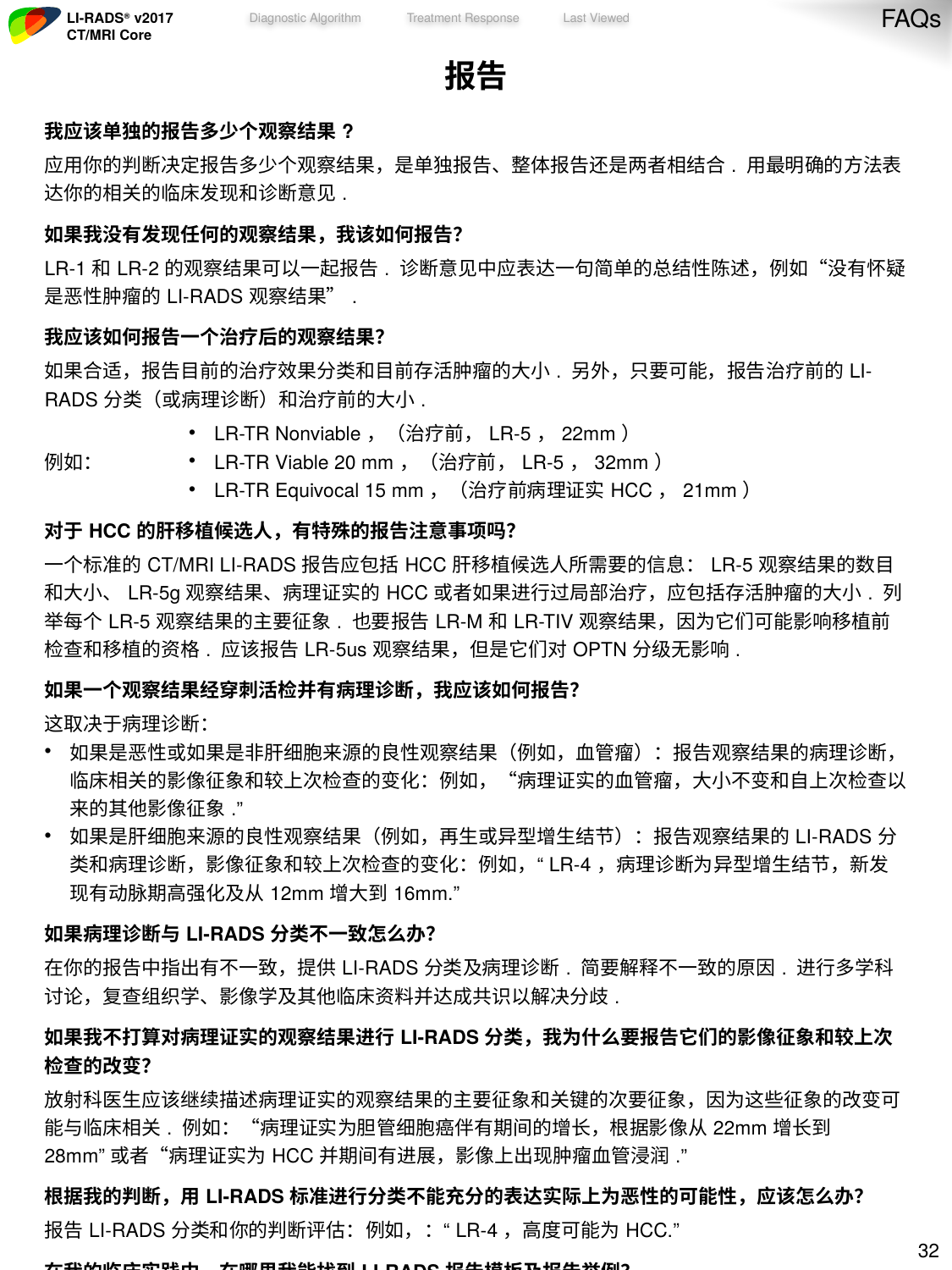

FAQs
| 报告 |  |
| --- | --- |
| 我应该单独的报告多少个观察结果? 应用你的判断决定报告多少个观察结果，是单独报告、整体报告还是两者相结合. 用最明确的方法表达你的相关的临床发现和诊断意见. |  |
| 如果我没有发现任何的观察结果，我该如何报告？ LR-1和LR-2的观察结果可以一起报告. 诊断意见中应表达一句简单的总结性陈述，例如“没有怀疑是恶性肿瘤的LI-RADS观察结果”. |  |
| 我应该如何报告一个治疗后的观察结果？ 如果合适，报告目前的治疗效果分类和目前存活肿瘤的大小. 另外，只要可能，报告治疗前的LI-RADS分类（或病理诊断）和治疗前的大小. |  |
| 例如： | LR-TR Nonviable，（治疗前，LR-5，22mm） LR-TR Viable 20 mm，（治疗前，LR-5，32mm） LR-TR Equivocal 15 mm，（治疗前病理证实HCC，21mm） |
| 对于HCC的肝移植候选人，有特殊的报告注意事项吗？ 一个标准的CT/MRI LI-RADS报告应包括HCC肝移植候选人所需要的信息：LR-5观察结果的数目和大小、LR-5g观察结果、病理证实的HCC或者如果进行过局部治疗，应包括存活肿瘤的大小. 列举每个LR-5观察结果的主要征象. 也要报告LR-M和LR-TIV观察结果，因为它们可能影响移植前检查和移植的资格. 应该报告LR-5us观察结果，但是它们对OPTN分级无影响. |  |
| 如果一个观察结果经穿刺活检并有病理诊断，我应该如何报告？ 这取决于病理诊断： 如果是恶性或如果是非肝细胞来源的良性观察结果（例如，血管瘤）：报告观察结果的病理诊断，临床相关的影像征象和较上次检查的变化：例如，“病理证实的血管瘤，大小不变和自上次检查以来的其他影像征象.” 如果是肝细胞来源的良性观察结果（例如，再生或异型增生结节）：报告观察结果的LI-RADS分类和病理诊断，影像征象和较上次检查的变化：例如，“LR-4，病理诊断为异型增生结节，新发现有动脉期高强化及从12mm增大到16mm.” |  |
| 如果病理诊断与LI-RADS分类不一致怎么办？ 在你的报告中指出有不一致，提供LI-RADS分类及病理诊断. 简要解释不一致的原因. 进行多学科讨论，复查组织学、影像学及其他临床资料并达成共识以解决分歧. |  |
| 如果我不打算对病理证实的观察结果进行LI-RADS分类，我为什么要报告它们的影像征象和较上次检查的改变？ 放射科医生应该继续描述病理证实的观察结果的主要征象和关键的次要征象，因为这些征象的改变可能与临床相关. 例如：“病理证实为胆管细胞癌伴有期间的增长，根据影像从22mm增长到28mm”或者“病理证实为HCC并期间有进展，影像上出现肿瘤血管浸润.” |  |
| 根据我的判断，用LI-RADS标准进行分类不能充分的表达实际上为恶性的可能性，应该怎么办？ 报告LI-RADS分类和你的判断评估：例如，：“LR-4，高度可能为HCC.” |  |
| 在我的临床实践中，在哪里我能找到LI-RADS报告模板及报告举例？ 这些可在这里下载（待完善）. |  |
32